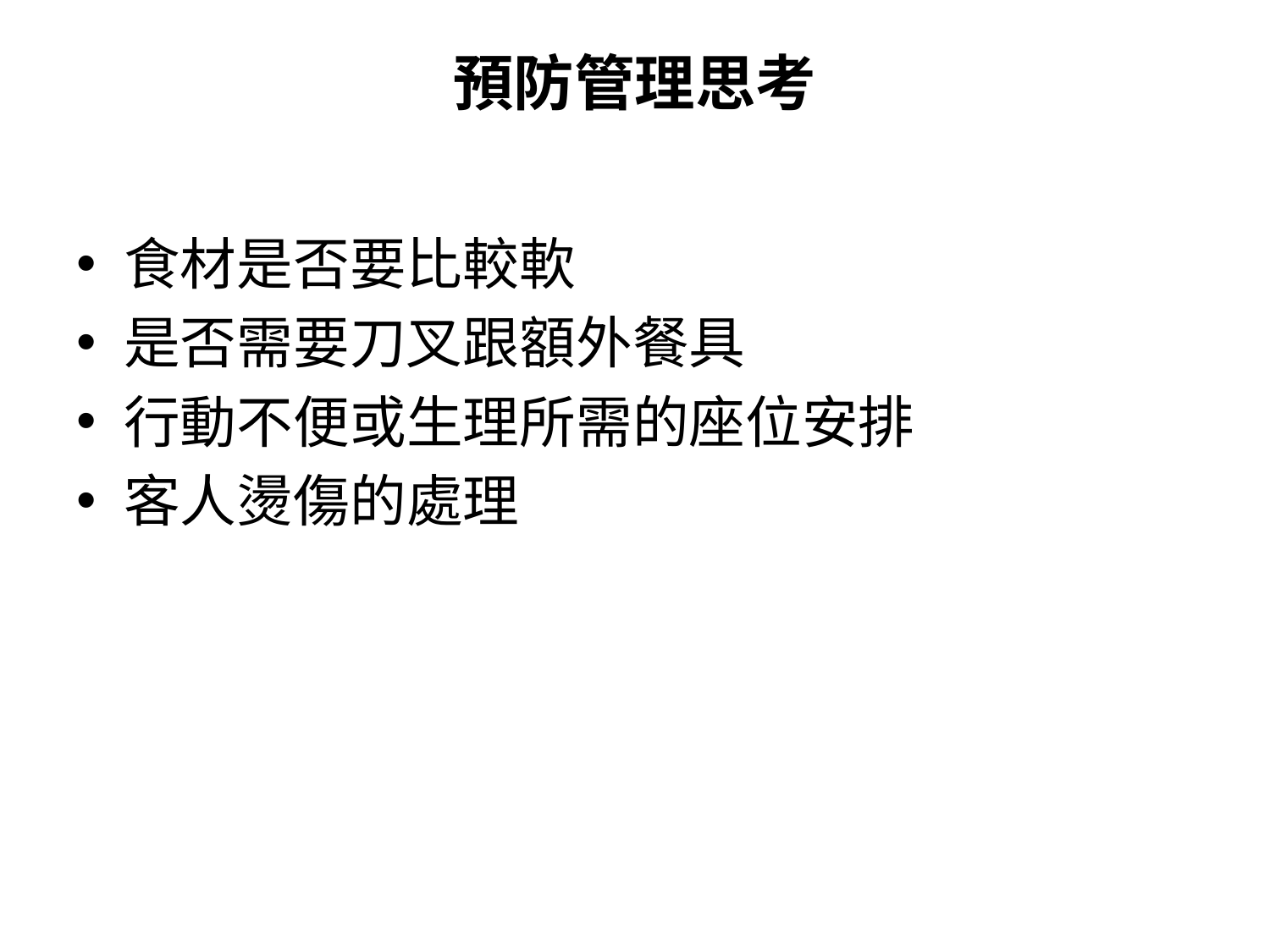

# 預防管理思考
食材是否要比較軟
是否需要刀叉跟額外餐具
行動不便或生理所需的座位安排
客人燙傷的處理